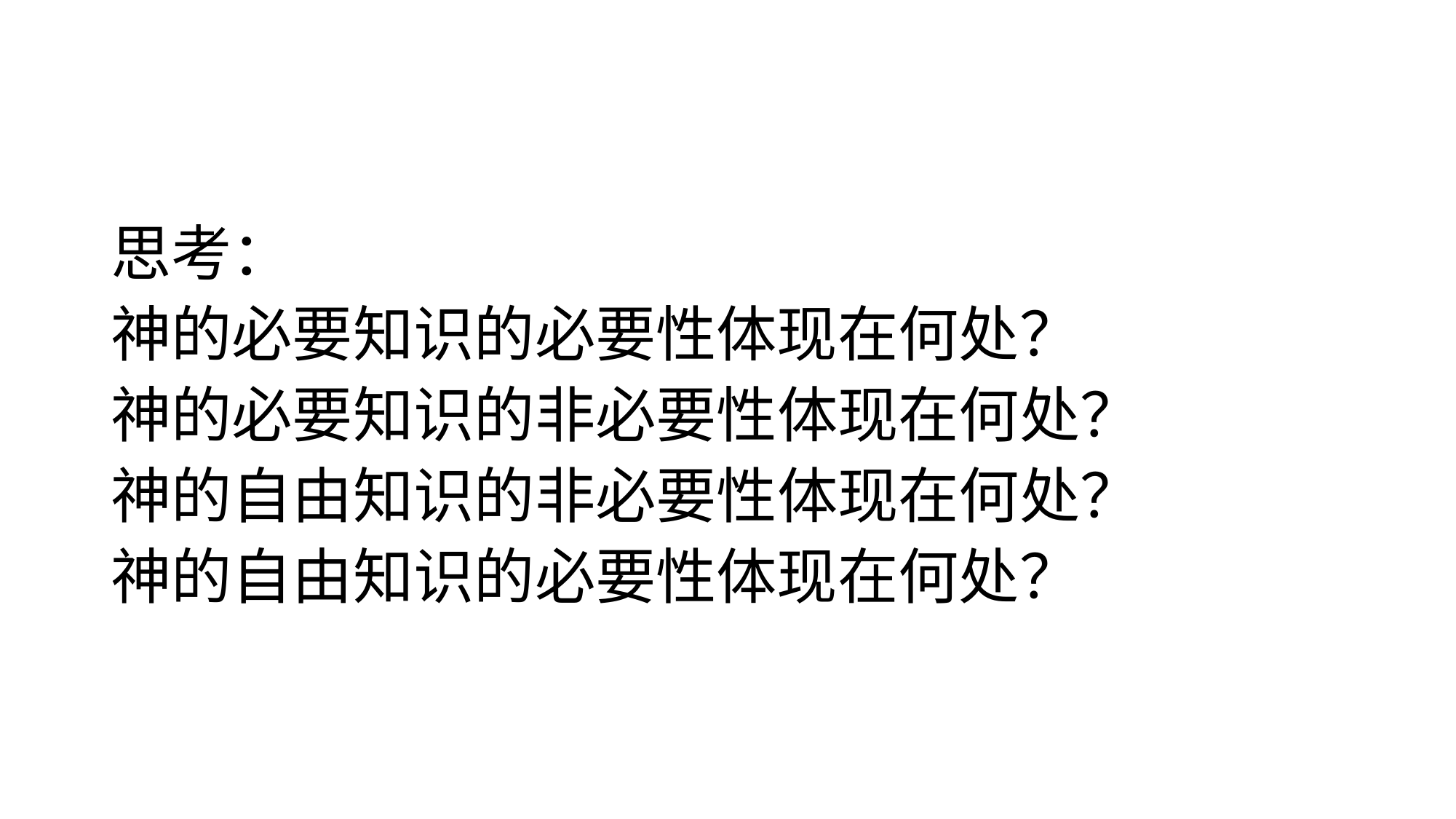

#
思考：
神的必要知识的必要性体现在何处？
神的必要知识的非必要性体现在何处？
神的自由知识的非必要性体现在何处？
神的自由知识的必要性体现在何处？